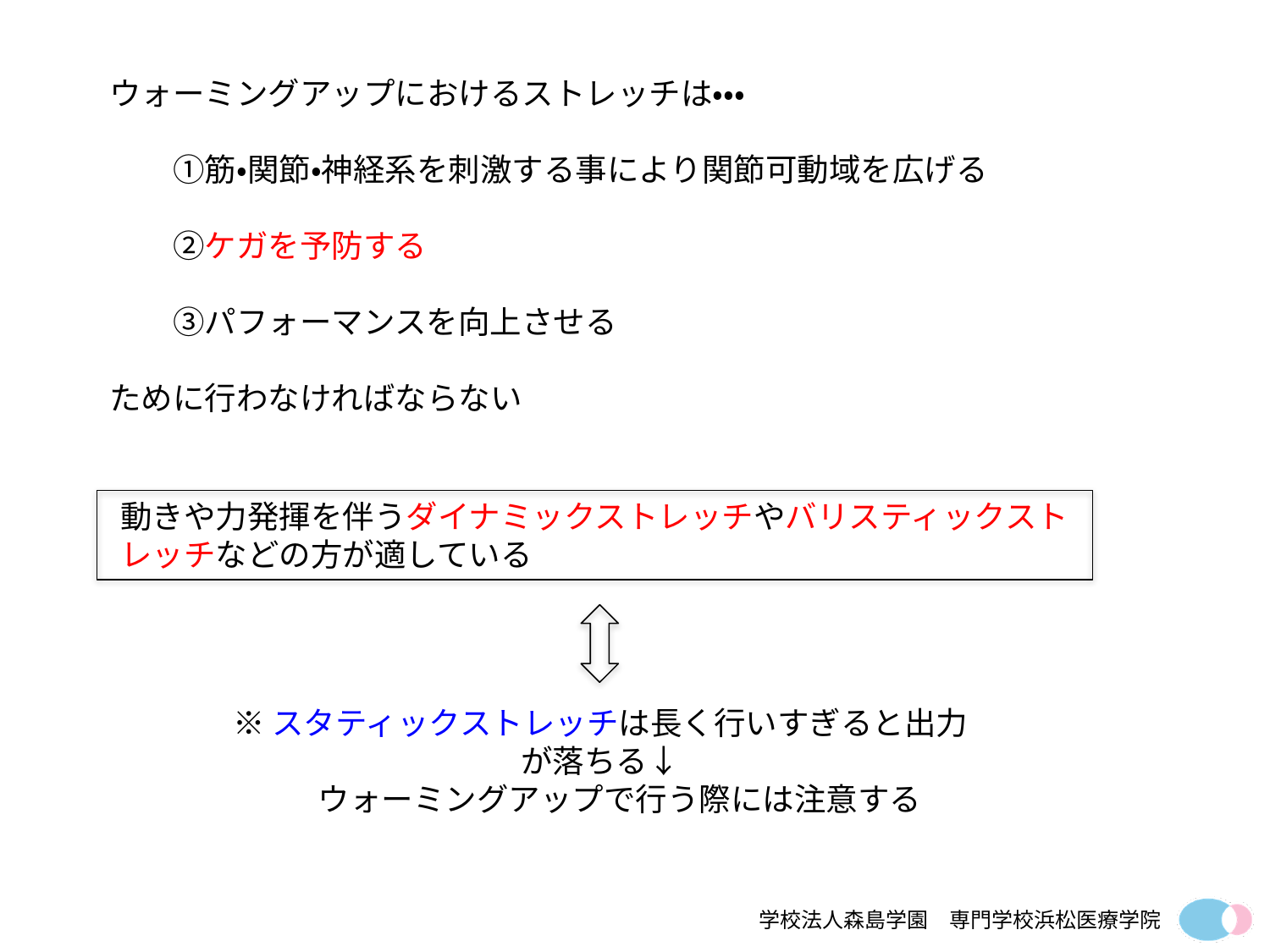

ウォーミングアップにおけるストレッチは・・・

　　①筋・関節・神経系を刺激する事により関節可動域を広げる

　　②ケガを予防する

　　③パフォーマンスを向上させる

ために行わなければならない
動きや力発揮を伴うダイナミックストレッチやバリスティックストレッチなどの方が適している

※スタティックストレッチは長く行いすぎると出力が落ちる↓
　 ウォーミングアップで行う際には注意する